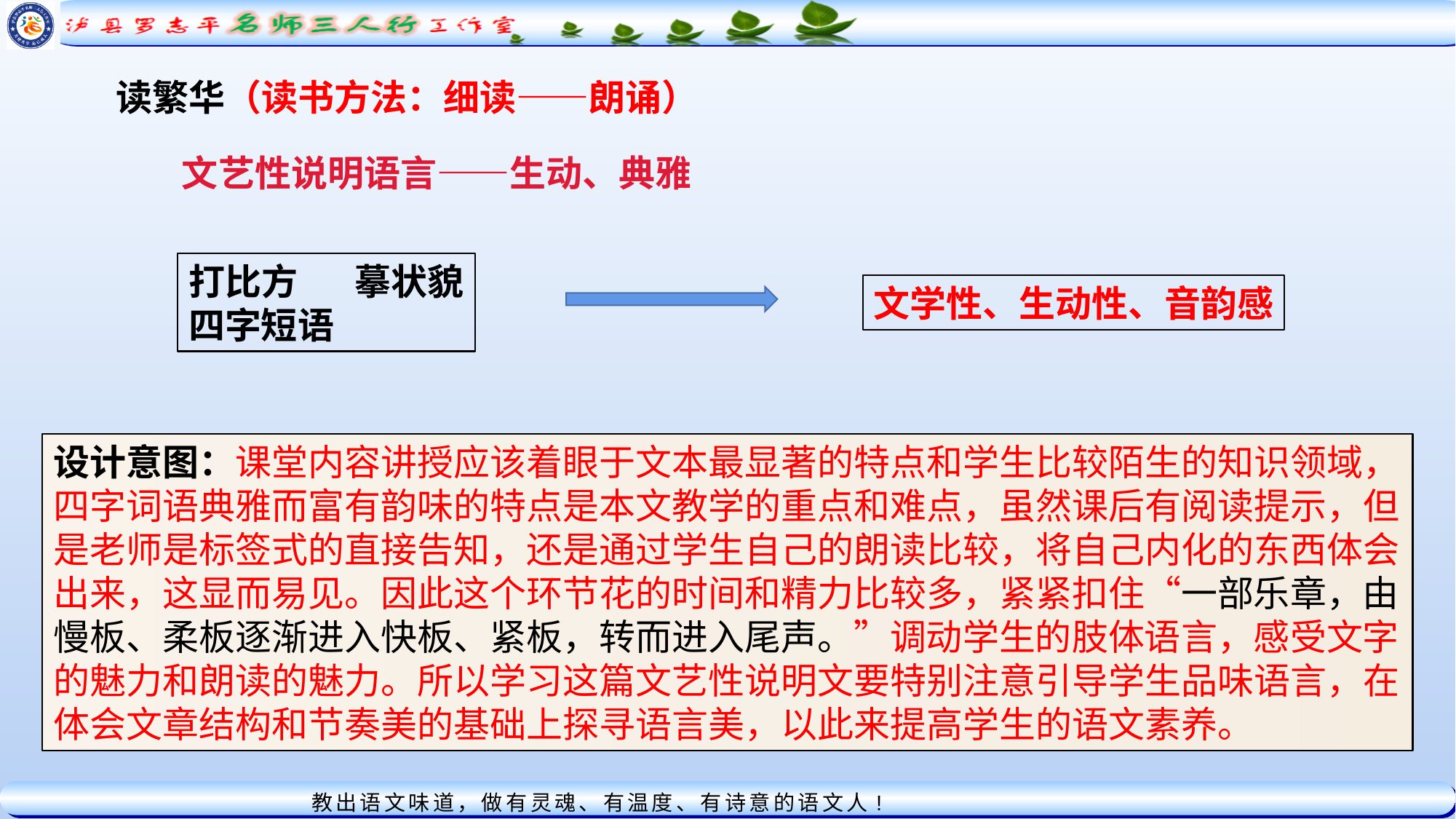

读繁华（读书方法：细读——朗诵）
文艺性说明语言——生动、典雅
打比方       摹状貌
四字短语
文学性、生动性、音韵感

设计意图：课堂内容讲授应该着眼于文本最显著的特点和学生比较陌生的知识领域，四字词语典雅而富有韵味的特点是本文教学的重点和难点，虽然课后有阅读提示，但是老师是标签式的直接告知，还是通过学生自己的朗读比较，将自己内化的东西体会出来，这显而易见。因此这个环节花的时间和精力比较多，紧紧扣住“一部乐章，由慢板、柔板逐渐进入快板、紧板，转而进入尾声。”调动学生的肢体语言，感受文字的魅力和朗读的魅力。所以学习这篇文艺性说明文要特别注意引导学生品味语言，在体会文章结构和节奏美的基础上探寻语言美，以此来提高学生的语文素养。